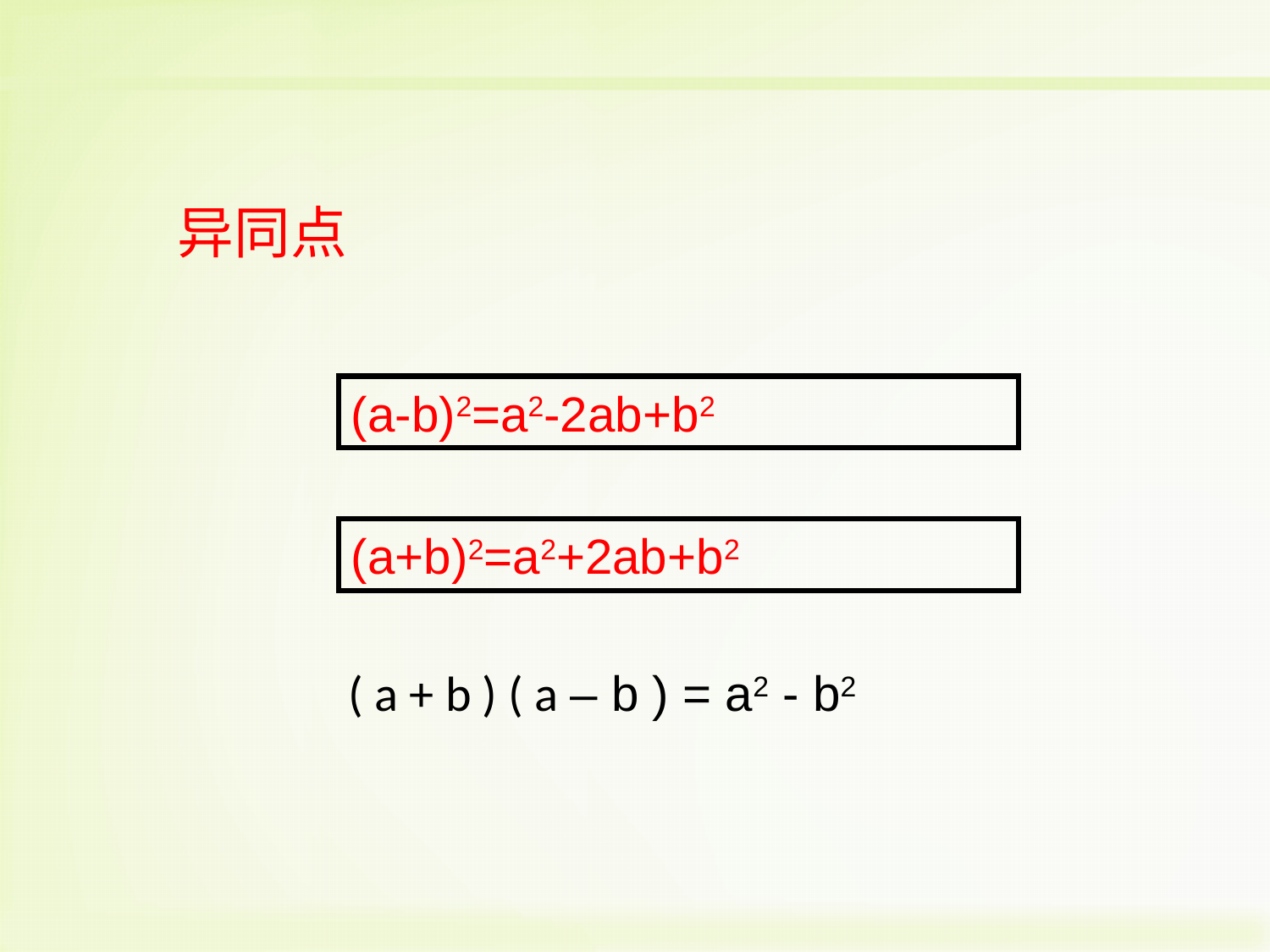

异同点
(a-b)2=a2-2ab+b2
(a+b)2=a2+2ab+b2
( a + b ) ( a – b ) = a2 - b2